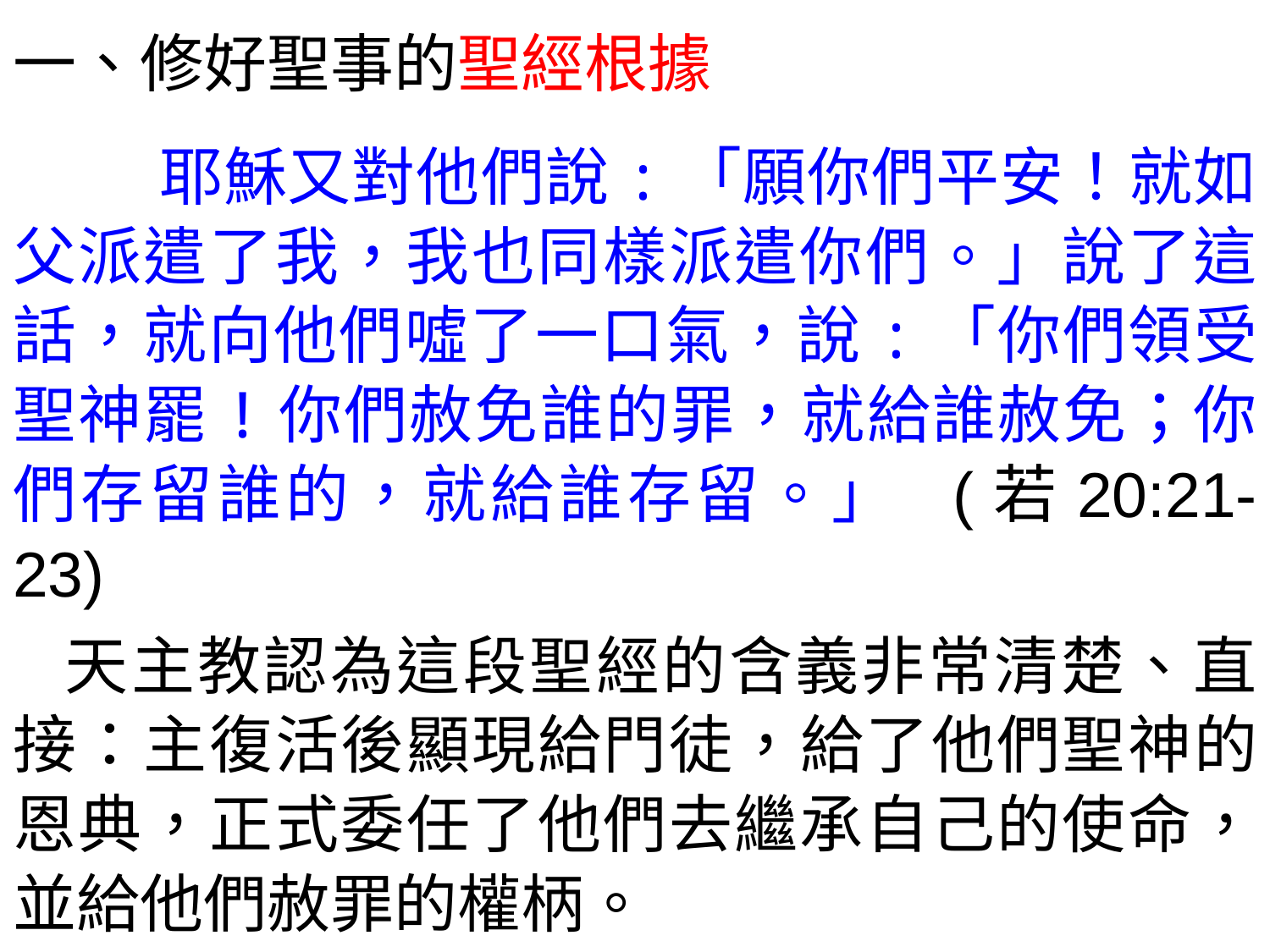

一、修好聖事的聖經根據
    耶穌又對他們說:「願你們平安！就如父派遣了我，我也同樣派遣你們。」說了這話，就向他們噓了一口氣，說:「你們領受聖神罷!你們赦免誰的罪，就給誰赦免；你們存留誰的，就給誰存留。」 (若20:21-23)
  天主教認為這段聖經的含義非常清楚、直接：主復活後顯現給門徒，給了他們聖神的恩典，正式委任了他們去繼承自己的使命，並給他們赦罪的權柄。